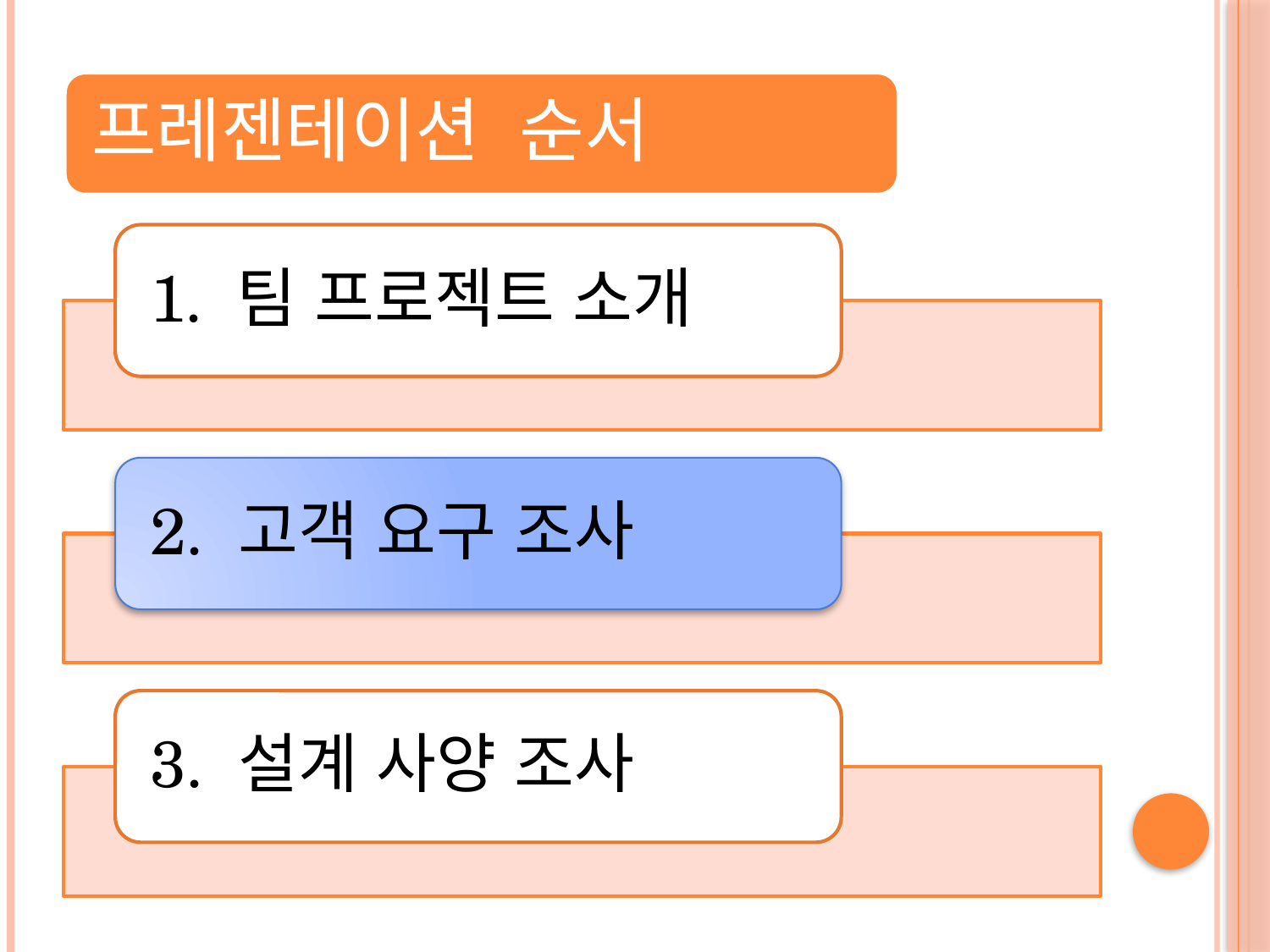

#
프레젠테이션  순서

1. 팀 프로젝트 소개
2. 고객 요구 조사
3. 설계 사양 조사